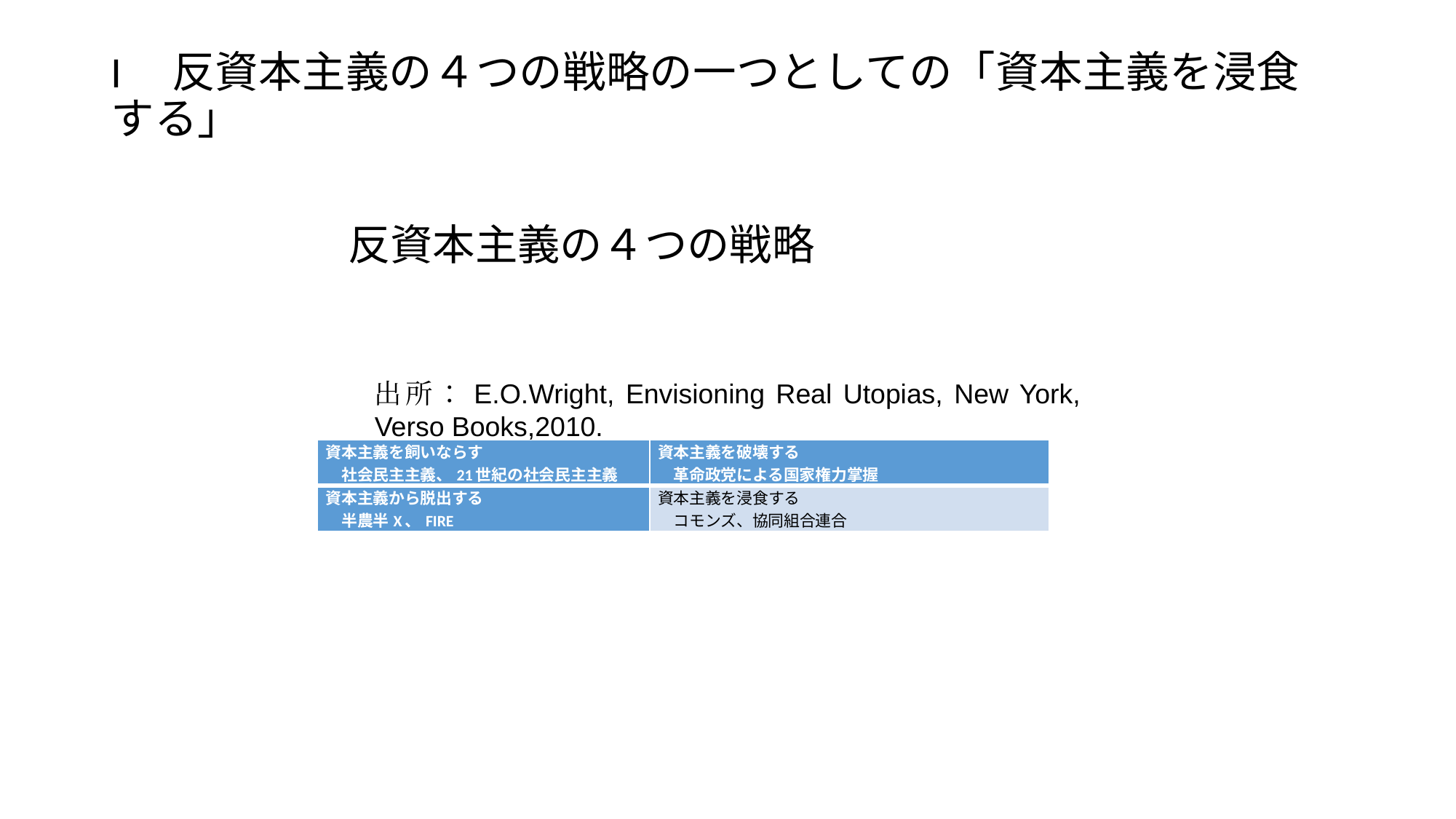

# I　反資本主義の４つの戦略の一つとしての「資本主義を浸食する」
                        反資本主義の４つの戦略

出所：E.O.Wright, Envisioning Real Utopias, New York, Verso Books,2010.
| 資本主義を飼いならす 　社会民主主義、21世紀の社会民主主義 | 資本主義を破壊する 　革命政党による国家権力掌握 |
| --- | --- |
| 資本主義から脱出する 　半農半X、FIRE | 資本主義を浸食する 　コモンズ、協同組合連合 |